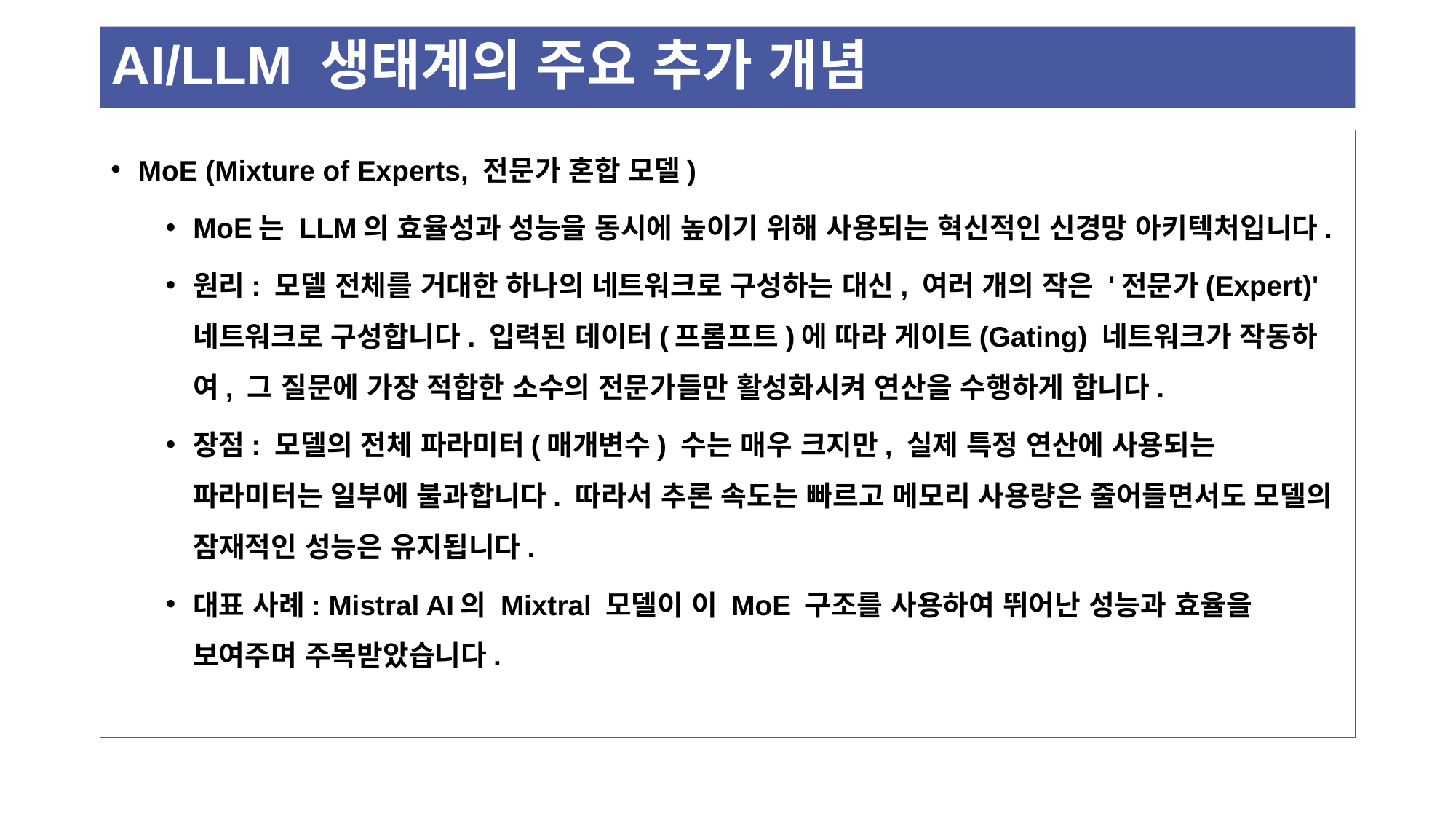

# AI/LLM 생태계의 주요 추가 개념
MoE (Mixture of Experts, 전문가 혼합 모델)
MoE는 LLM의 효율성과 성능을 동시에 높이기 위해 사용되는 혁신적인 신경망 아키텍처입니다.
원리: 모델 전체를 거대한 하나의 네트워크로 구성하는 대신, 여러 개의 작은 '전문가(Expert)' 네트워크로 구성합니다. 입력된 데이터(프롬프트)에 따라 게이트(Gating) 네트워크가 작동하여, 그 질문에 가장 적합한 소수의 전문가들만 활성화시켜 연산을 수행하게 합니다.
장점: 모델의 전체 파라미터(매개변수) 수는 매우 크지만, 실제 특정 연산에 사용되는 파라미터는 일부에 불과합니다. 따라서 추론 속도는 빠르고 메모리 사용량은 줄어들면서도 모델의 잠재적인 성능은 유지됩니다.
대표 사례: Mistral AI의 Mixtral 모델이 이 MoE 구조를 사용하여 뛰어난 성능과 효율을 보여주며 주목받았습니다.